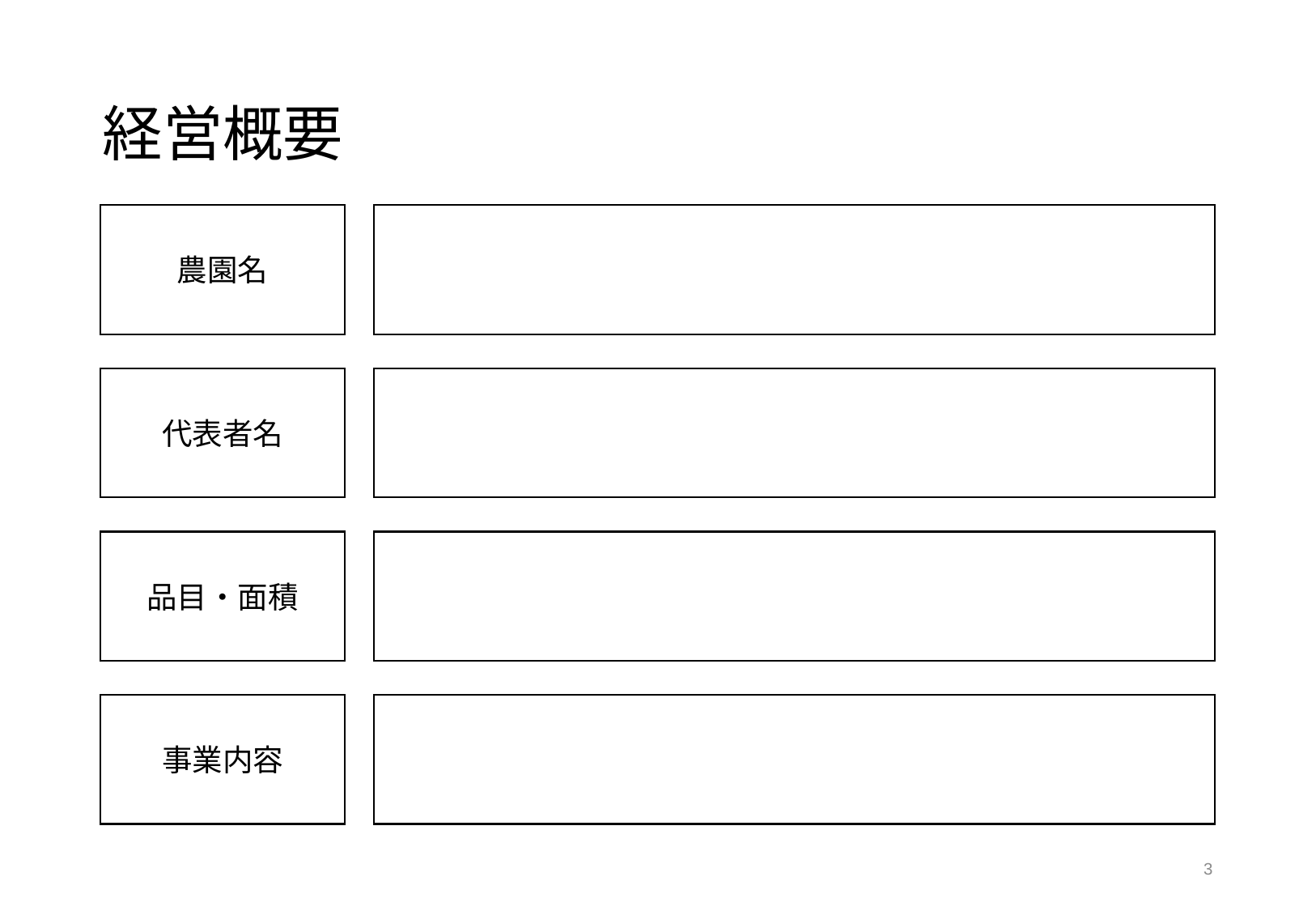

# 経営概要
農園名

代表者名

品目・面積

事業内容

3